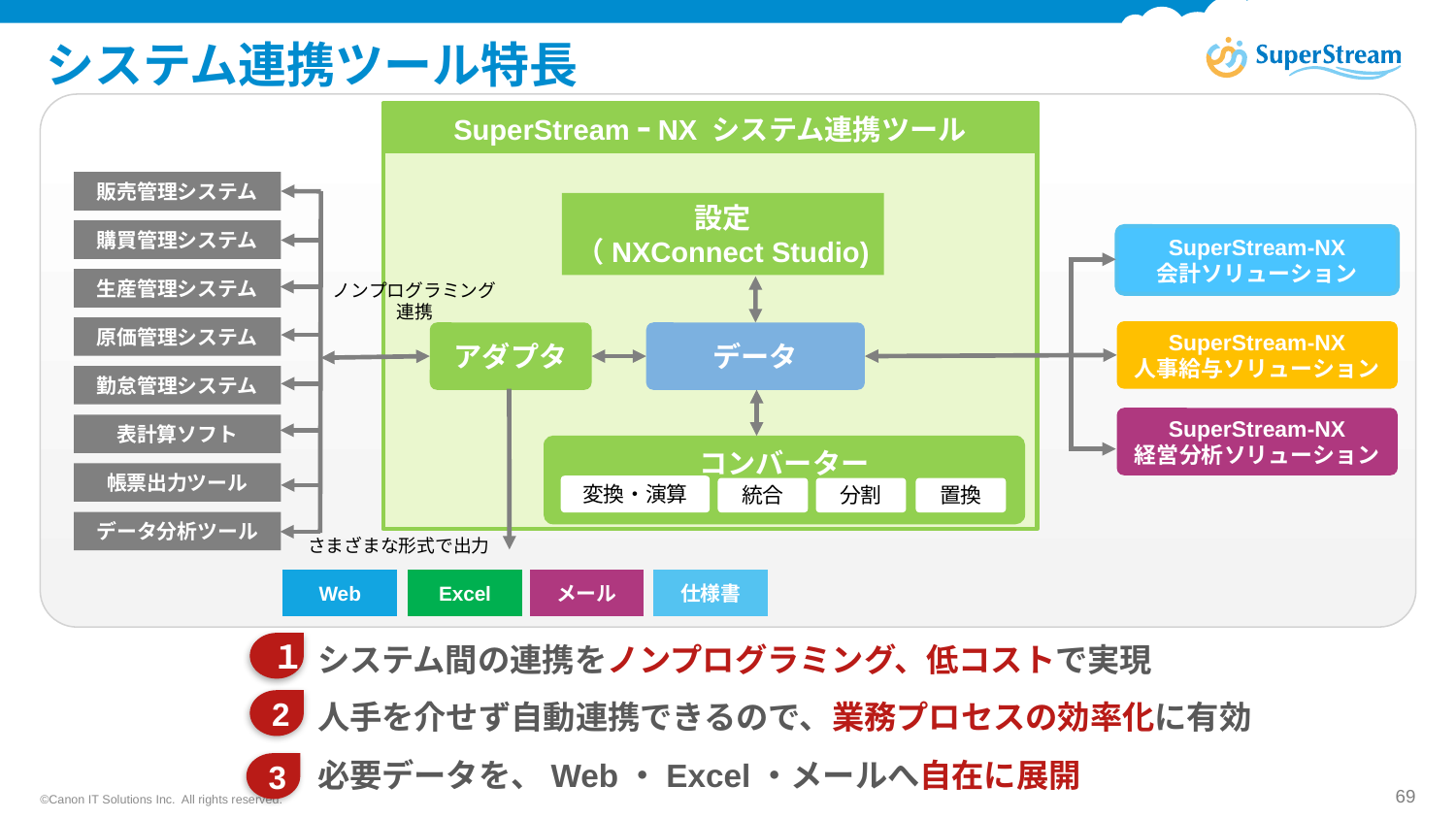

# システム連携ツール特長

SuperStreamｰNX システム連携ツール
販売管理システム
設定
（NXConnect Studio)
購買管理システム
SuperStream-NX
会計ソリューション
生産管理システム
ノンプログラミング
連携
原価管理システム
SuperStream-NX
人事給与ソリューション
アダプタ
データ
勤怠管理システム
SuperStream-NX
経営分析ソリューション
表計算ソフト
コンバーター

帳票出力ツール
変換・演算
統合
分割
置換
データ分析ツール
さまざまな形式で出力
Web
Excel
メール
仕様書
システム間の連携をノンプログラミング、低コストで実現
人手を介せず自動連携できるので、業務プロセスの効率化に有効
必要データを、Web・Excel・メールへ自在に展開
１
2
3
©Canon IT Solutions Inc.  All rights reserved.
69